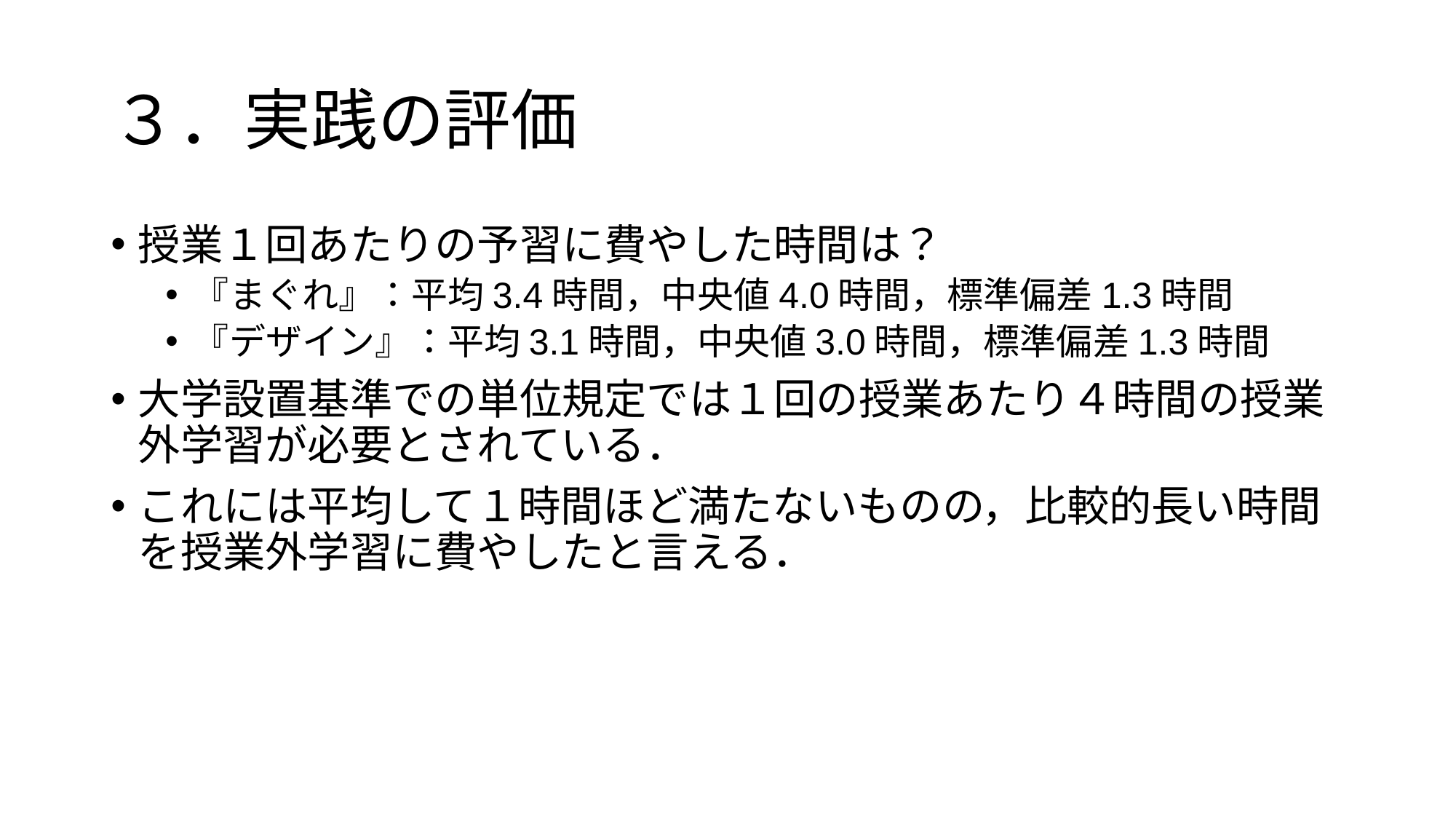

# ３．実践の評価
授業１回あたりの予習に費やした時間は？
『まぐれ』：平均3.4時間，中央値4.0時間，標準偏差1.3時間
『デザイン』：平均3.1時間，中央値3.0時間，標準偏差1.3時間
大学設置基準での単位規定では１回の授業あたり４時間の授業外学習が必要とされている．
これには平均して１時間ほど満たないものの，比較的長い時間を授業外学習に費やしたと言える．